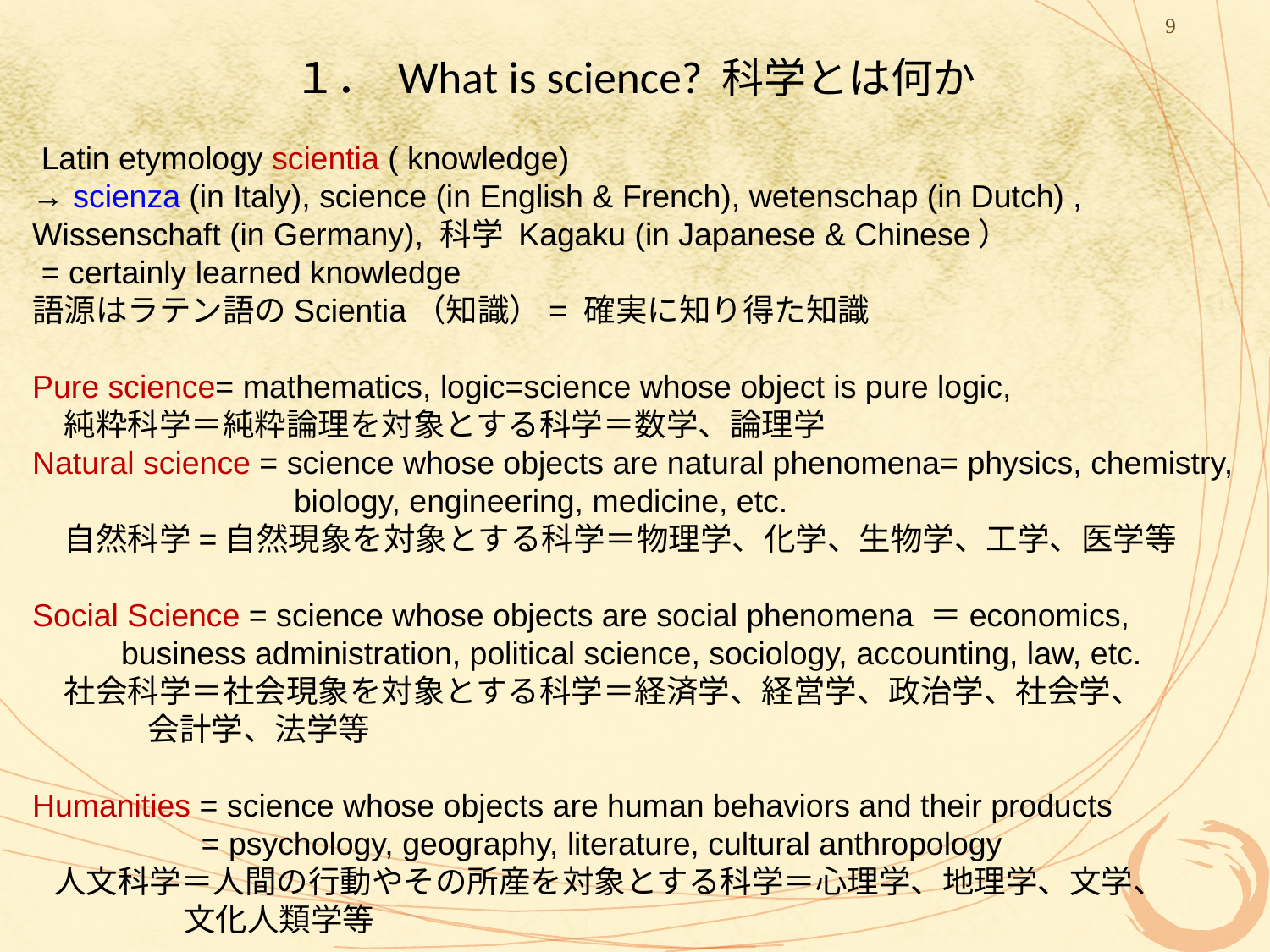

9
# １． What is science? 科学とは何か
 Latin etymology scientia ( knowledge)
→ scienza (in Italy), science (in English & French), wetenschap (in Dutch) , Wissenschaft (in Germany), 科学 Kagaku (in Japanese & Chinese）
 = certainly learned knowledge
語源はラテン語のScientia（知識）= 確実に知り得た知識

Pure science= mathematics, logic=science whose object is pure logic,
　純粋科学＝純粋論理を対象とする科学＝数学、論理学
Natural science = science whose objects are natural phenomena= physics, chemistry,
　　　　　　　　biology, engineering, medicine, etc.
　自然科学=自然現象を対象とする科学＝物理学、化学、生物学、工学、医学等

Social Science = science whose objects are social phenomena ＝economics,
          business administration, political science, sociology, accounting, law, etc.
　社会科学＝社会現象を対象とする科学＝経済学、経営学、政治学、社会学、
               会計学、法学等

Humanities = science whose objects are human behaviors and their products
                   = psychology, geography, literature, cultural anthropology
  人文科学＝人間の行動やその所産を対象とする科学＝心理学、地理学、文学、
                    文化人類学等